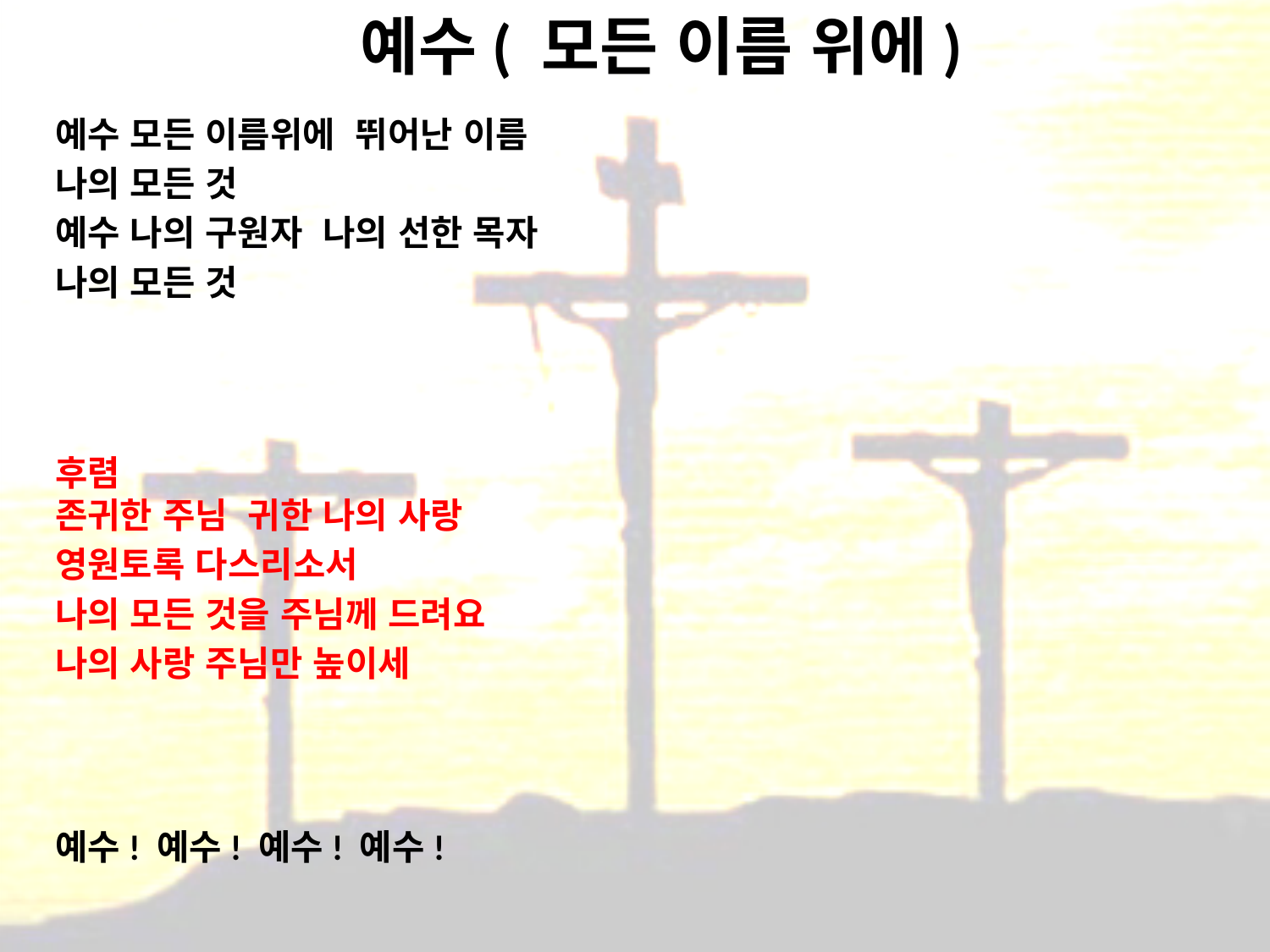

# 예수( 모든 이름 위에)
예수 모든 이름위에  뛰어난 이름
나의 모든 것
예수 나의 구원자  나의 선한 목자
나의 모든 것

후렴
존귀한 주님  귀한 나의 사랑
영원토록 다스리소서
나의 모든 것을 주님께 드려요
나의 사랑 주님만 높이세

예수! 예수! 예수! 예수!